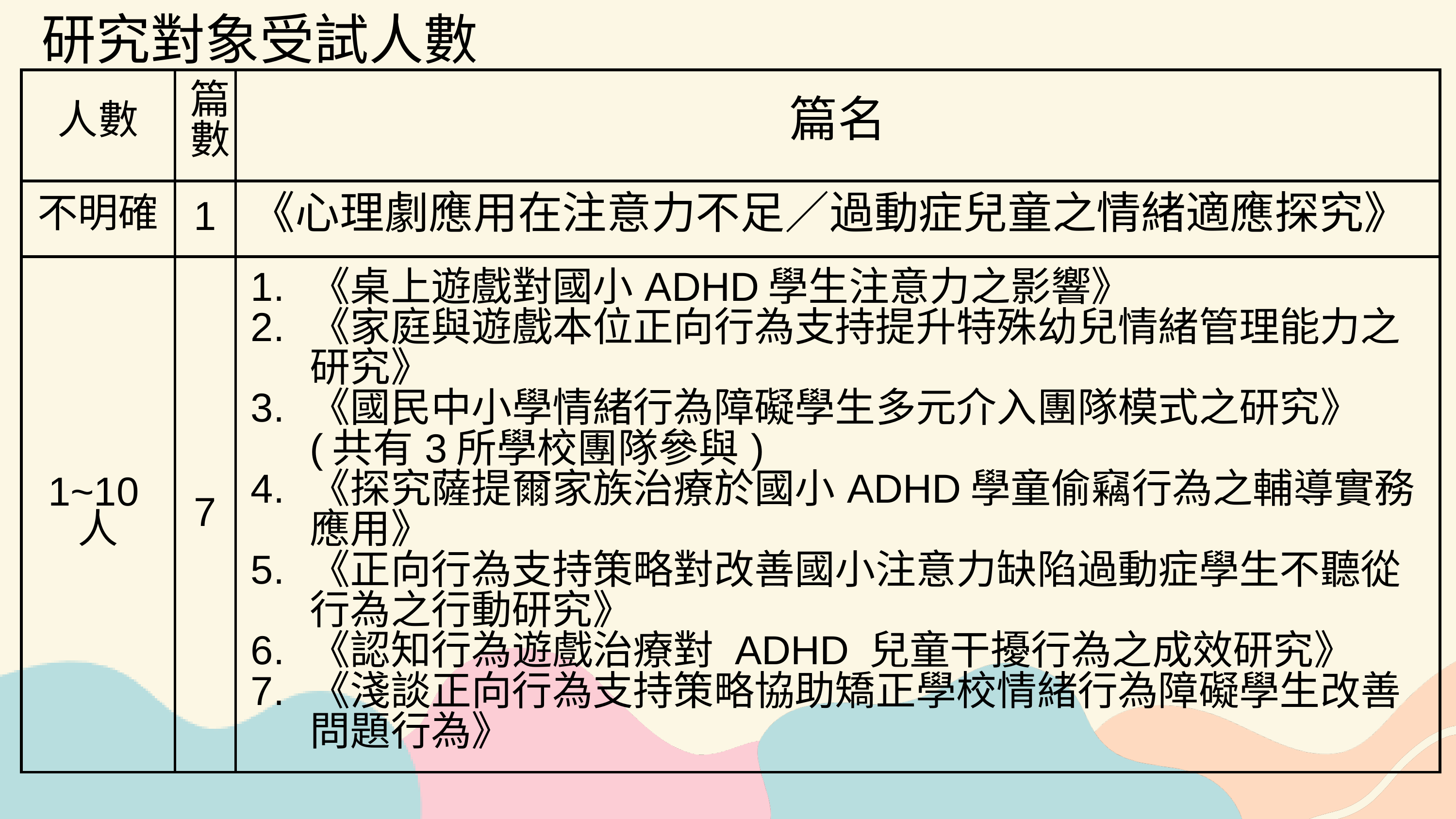

研究對象受試人數
| 人數 | 篇數 | 篇名 |
| --- | --- | --- |
| 不明確 | 1 | 《心理劇應用在注意力不足／過動症兒童之情緒適應探究》 |
| 1~10人 | 7 | 《桌上遊戲對國小ADHD學生注意力之影響》 《家庭與遊戲本位正向行為支持提升特殊幼兒情緒管理能力之研究》 《國民中小學情緒行為障礙學生多元介入團隊模式之研究》(共有3所學校團隊參與) 《探究薩提爾家族治療於國小ADHD學童偷竊行為之輔導實務應用》 《正向行為支持策略對改善國小注意力缺陷過動症學生不聽從行為之行動研究》 《認知行為遊戲治療對 ADHD 兒童干擾行為之成效研究》 《淺談正向行為支持策略協助矯正學校情緒行為障礙學生改善問題行為》 |